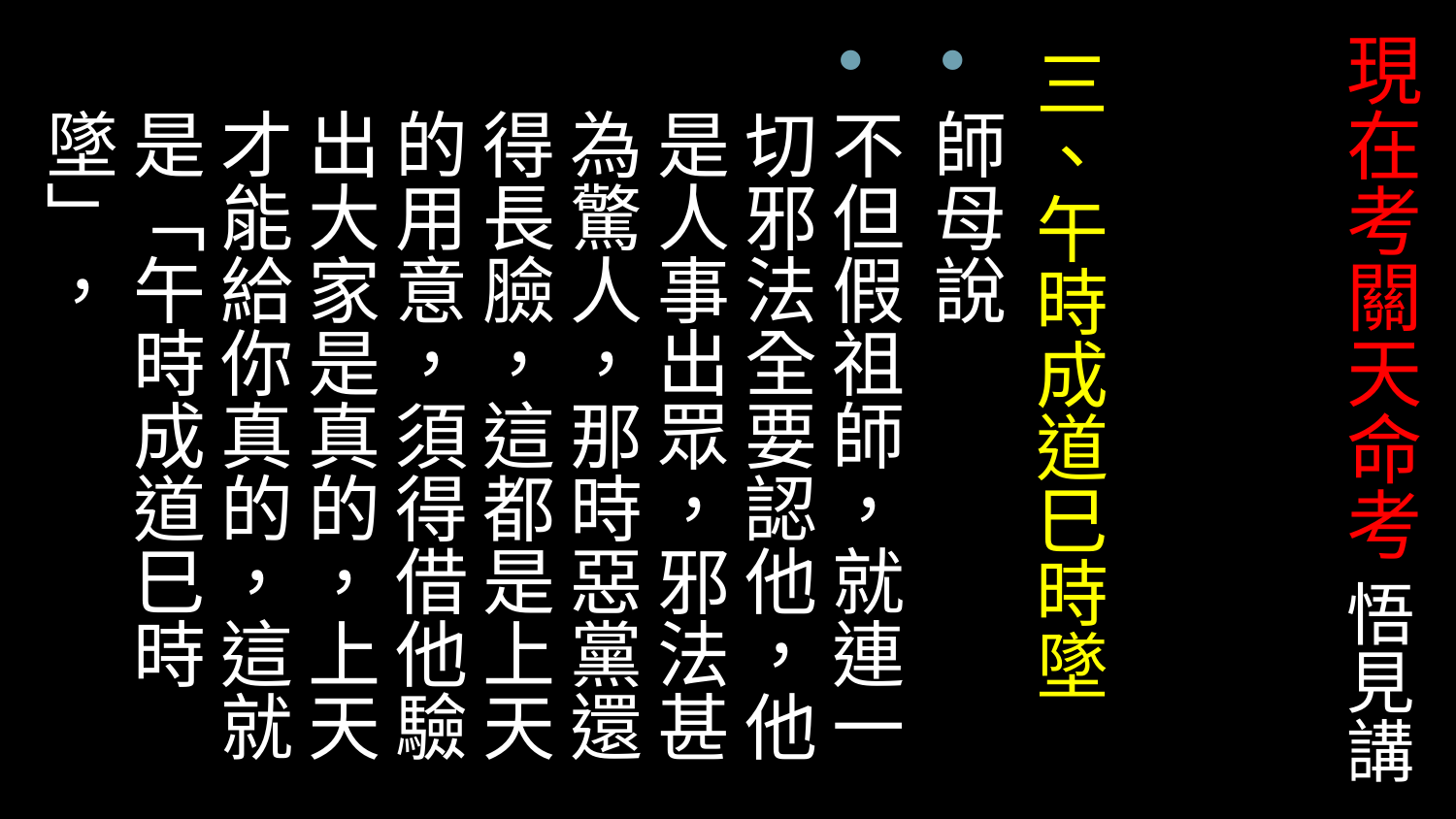

# 現在考關天命考 悟見講
三、午時成道巳時墜
師母說
不但假祖師，就連一切邪法全要認他，他是人事出眾，邪法甚為驚人，那時惡黨還得長臉，這都是上天的用意，須得借他驗出大家是真的，上天才能給你真的，這就是「午時成道巳時墜」，